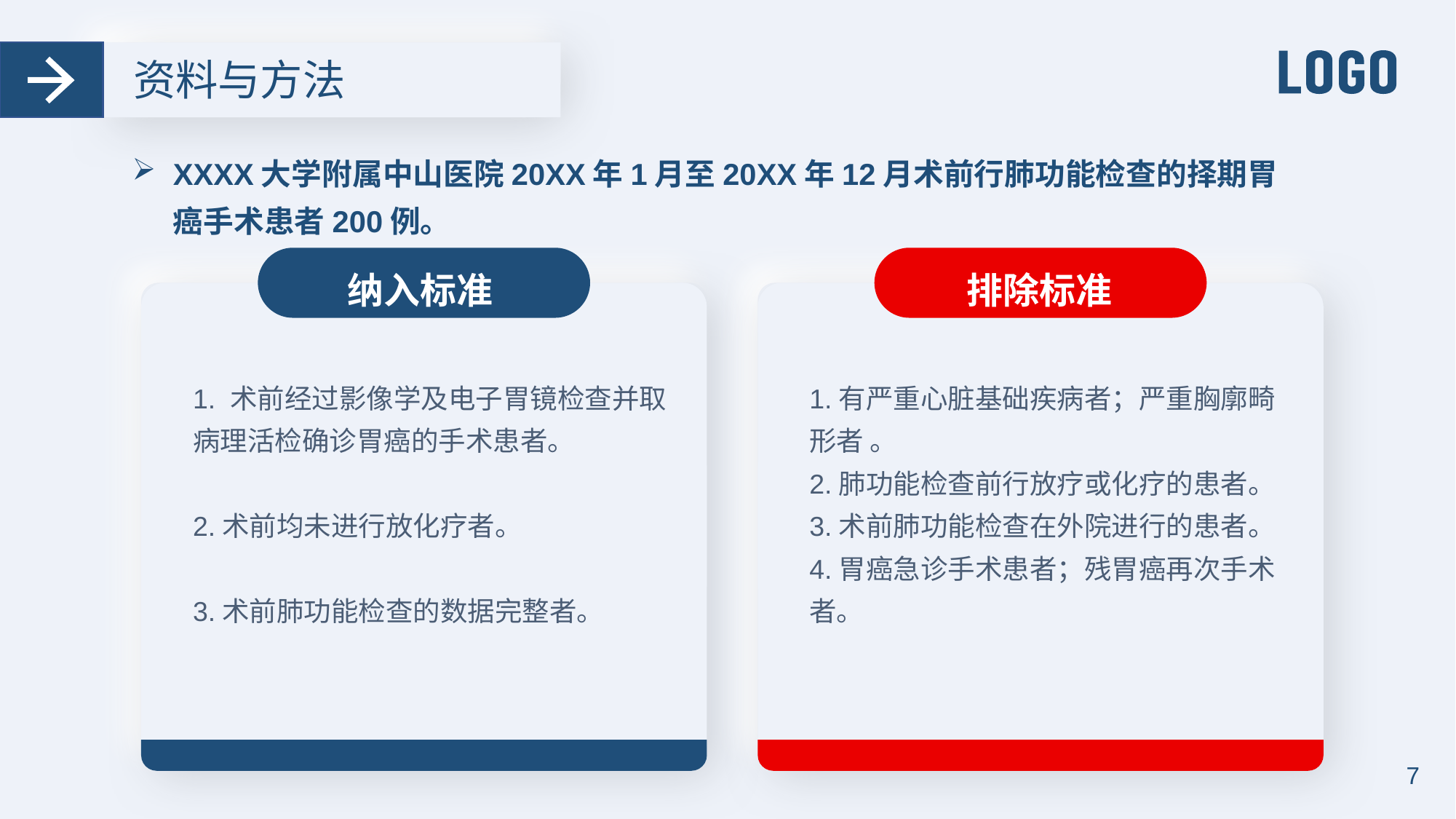

资料与方法

XXXX大学附属中山医院20XX年1月至20XX年12月术前行肺功能检查的择期胃癌手术患者200例。

纳入标准

1. 术前经过影像学及电子胃镜检查并取病理活检确诊胃癌的手术患者。

2.术前均未进行放化疗者。

3.术前肺功能检查的数据完整者。

排除标准

1.有严重心脏基础疾病者；严重胸廓畸形者 。
2.肺功能检查前行放疗或化疗的患者。
3.术前肺功能检查在外院进行的患者。
4.胃癌急诊手术患者；残胃癌再次手术者。